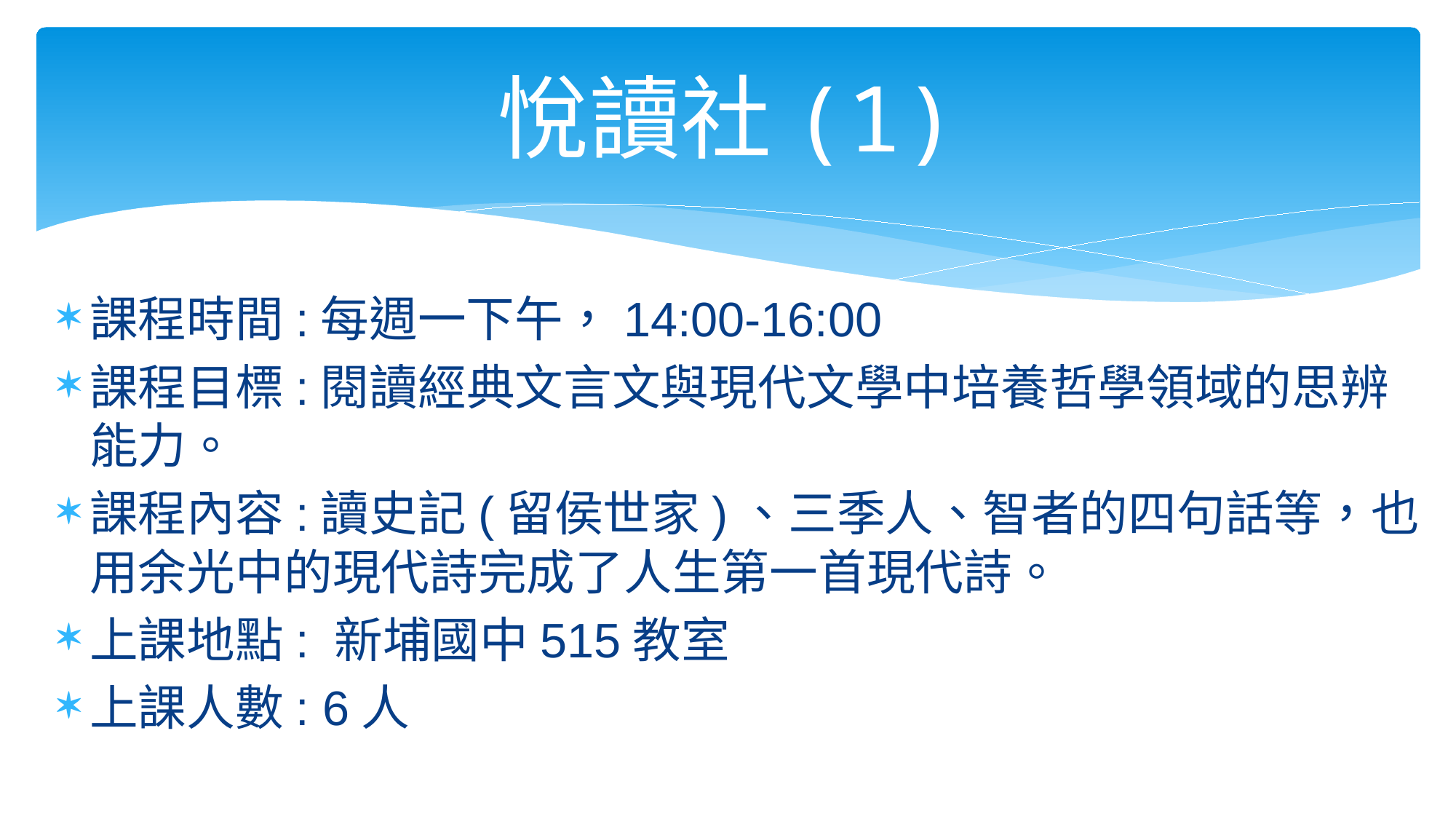

# 悅讀社(1)
課程時間:每週一下午，14:00-16:00
課程目標:閱讀經典文言文與現代文學中培養哲學領域的思辨能力。
課程內容:讀史記(留侯世家)、三季人、智者的四句話等，也用余光中的現代詩完成了人生第一首現代詩。
上課地點: 新埔國中515教室
上課人數: 6人